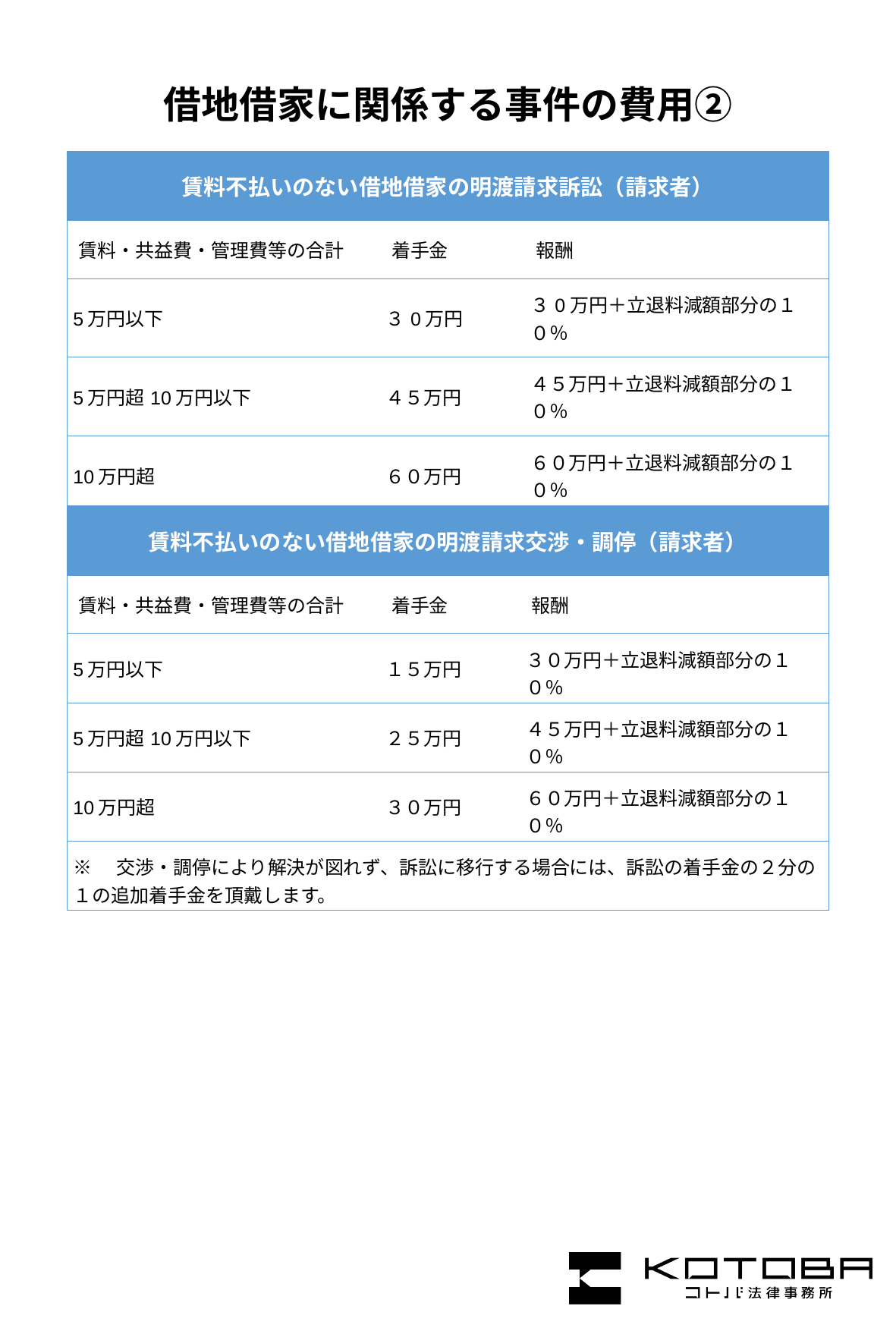

借地借家に関係する事件の費用②
| 賃料不払いのない借地借家の明渡請求訴訟（請求者） |  |  |
| --- | --- | --- |
| 賃料・共益費・管理費等の合計 | 着手金 | 報酬 |
| 5万円以下 | ３0万円 | ３0万円＋立退料減額部分の１０％ |
| 5万円超10万円以下 | ４５万円 | ４５万円＋立退料減額部分の１０％ |
| 10万円超 | ６０万円 | ６０万円＋立退料減額部分の１０％ |
| 賃料不払いのない借地借家の明渡請求交渉・調停（請求者） |  |  |
| --- | --- | --- |
| 賃料・共益費・管理費等の合計 | 着手金 | 報酬 |
| 5万円以下 | １５万円 | ３０万円＋立退料減額部分の１０％ |
| 5万円超10万円以下 | ２５万円 | ４５万円＋立退料減額部分の１０％ |
| 10万円超 | ３０万円 | ６０万円＋立退料減額部分の１０％ |
| ※　交渉・調停により解決が図れず、訴訟に移行する場合には、訴訟の着手金の２分の１の追加着手金を頂戴します。 |  |  |